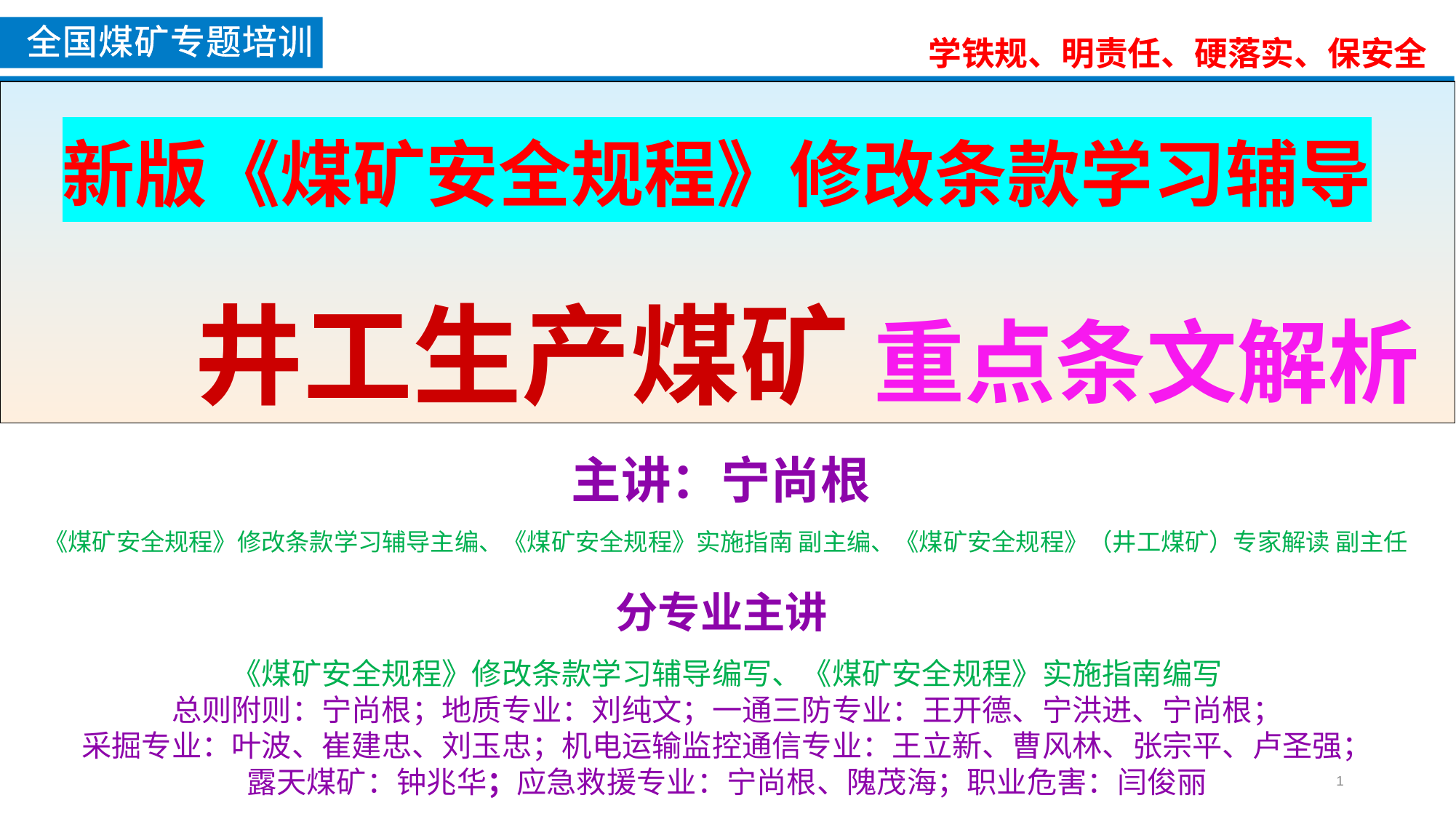

新版《煤矿安全规程》修改条款学习辅导           井工生产煤矿 重点条文解析
主讲：宁尚根

《煤矿安全规程》修改条款学习辅导主编、《煤矿安全规程》实施指南 副主编、《煤矿安全规程》（井工煤矿）专家解读 副主任

分专业主讲

《煤矿安全规程》修改条款学习辅导编写、《煤矿安全规程》实施指南编写
总则附则：宁尚根；地质专业：刘纯文；一通三防专业：王开德、宁洪进、宁尚根；
采掘专业：叶波、崔建忠、刘玉忠；机电运输监控通信专业：王立新、曹风林、张宗平、卢圣强；
露天煤矿：钟兆华；应急救援专业：宁尚根、隗茂海；职业危害：闫俊丽

1